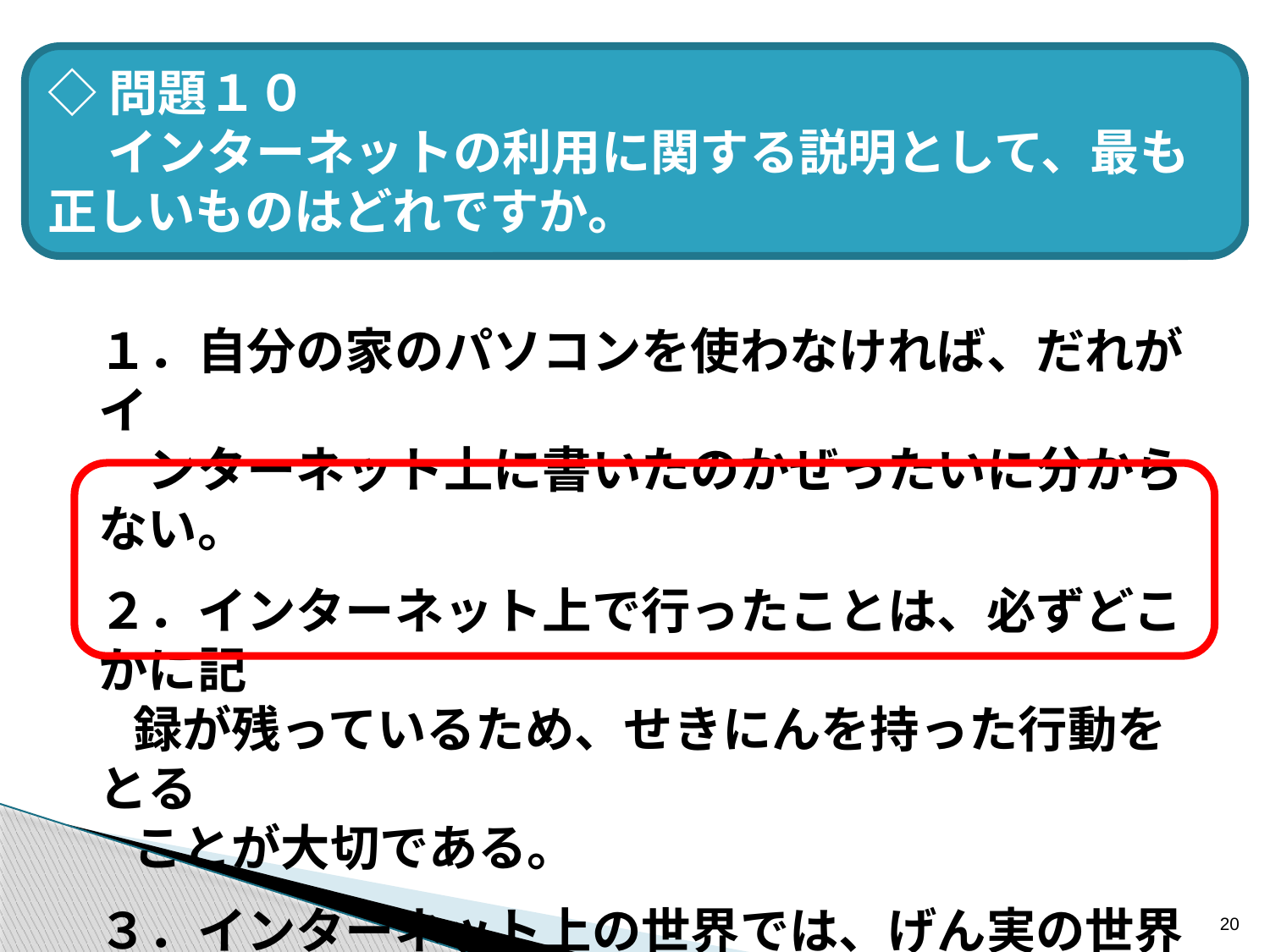

◇問題１０
　 インターネットの利用に関する説明として、最も正しいものはどれですか。
１．自分の家のパソコンを使わなければ、だれがイ
　ンターネット上に書いたのかぜったいに分からない。

２．インターネット上で行ったことは、必ずどこかに記
  録が残っているため、せきにんを持った行動をとる
  ことが大切である。

３．インターネット上の世界では、げん実の世界とはち
  がうので、どのようなことをしても見つからない。

20